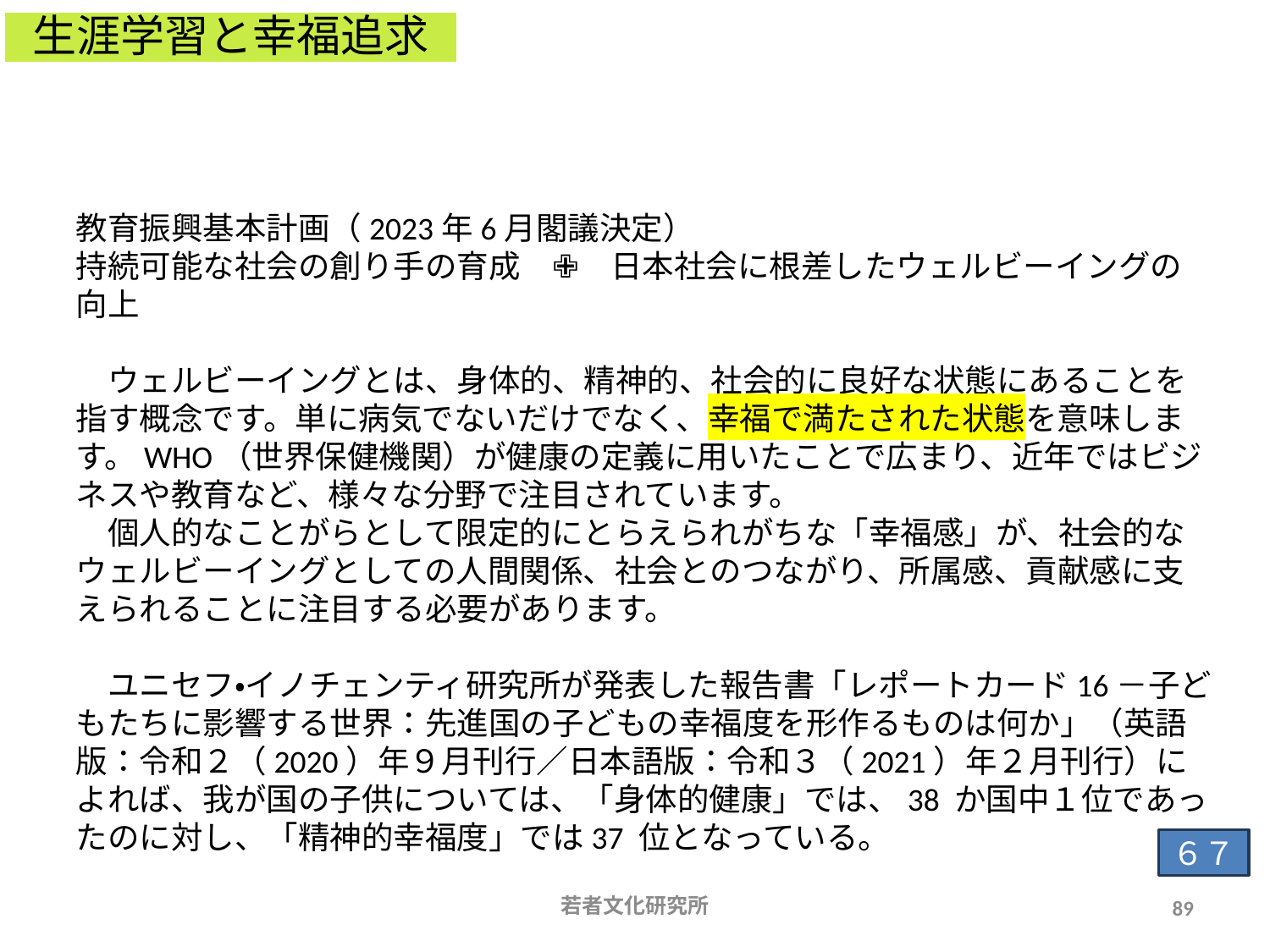

生涯学習と幸福追求
# ウェルビーイングを目指して
教育振興基本計画（2023年6月閣議決定）
持続可能な社会の創り手の育成　✙　日本社会に根差したウェルビーイングの向上

　ウェルビーイングとは、身体的、精神的、社会的に良好な状態にあることを指す概念です。単に病気でないだけでなく、幸福で満たされた状態を意味します。WHO（世界保健機関）が健康の定義に用いたことで広まり、近年ではビジネスや教育など、様々な分野で注目されています。﻿
　個人的なことがらとして限定的にとらえられがちな「幸福感」が、社会的なウェルビーイングとしての人間関係、社会とのつながり、所属感、貢献感に支えられることに注目する必要があります。

　ユニセフ・イノチェンティ研究所が発表した報告書「レポートカード16－子どもたちに影響する世界：先進国の子どもの幸福度を形作るものは何か」（英語版：令和２（2020）年９月刊行／日本語版：令和３（2021）年２月刊行）によれば、我が国の子供については、「身体的健康」では、38 か国中１位であったのに対し、「精神的幸福度」では37 位となっている。
６７
若者文化研究所
89